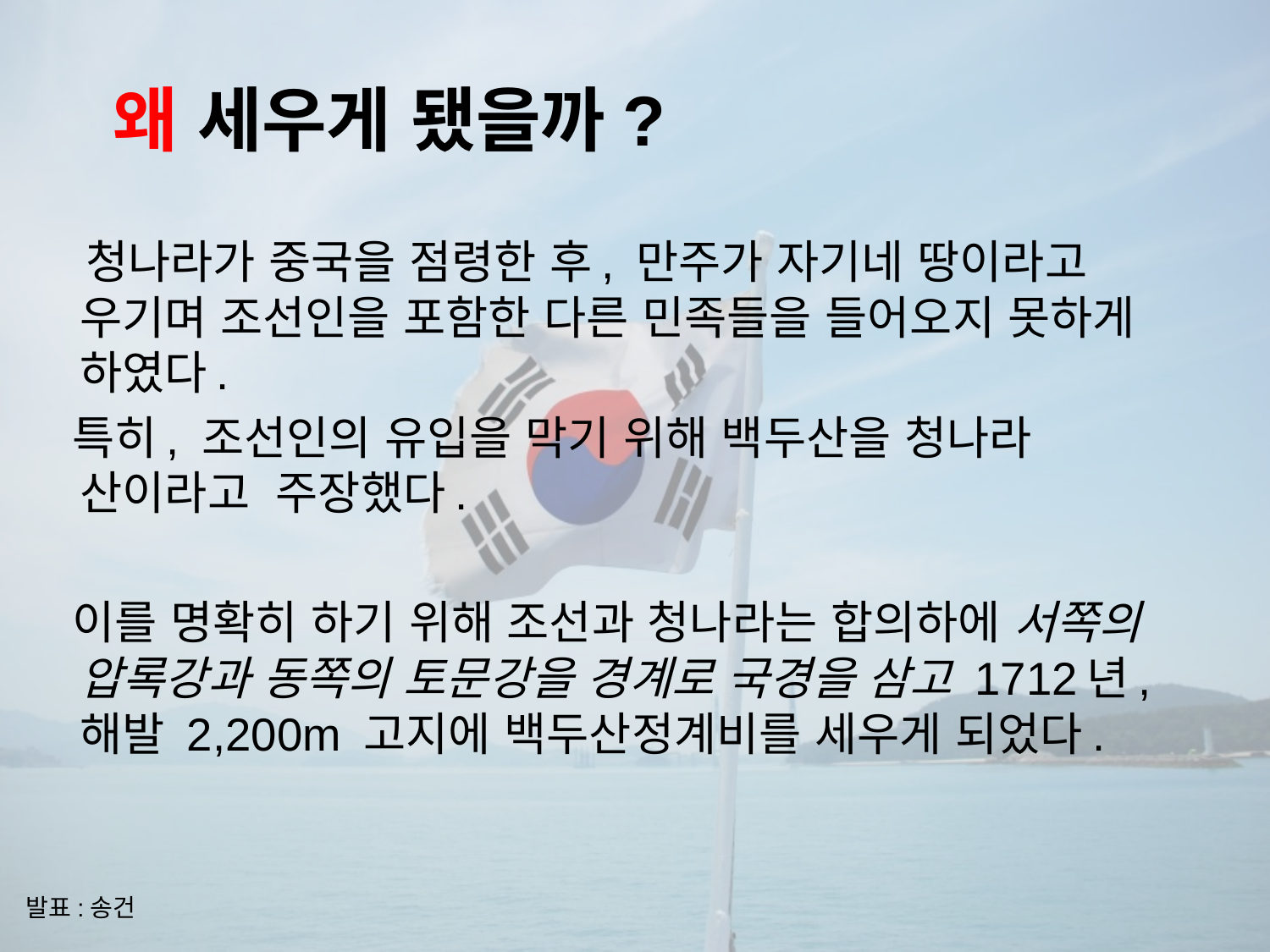

# 왜 세우게 됐을까?
   청나라가 중국을 점령한 후, 만주가 자기네 땅이라고 우기며 조선인을 포함한 다른 민족들을 들어오지 못하게 하였다.
  특히, 조선인의 유입을 막기 위해 백두산을 청나라 산이라고  주장했다.

  이를 명확히 하기 위해 조선과 청나라는 합의하에 서쪽의 압록강과 동쪽의 토문강을 경계로 국경을 삼고 1712년, 해발 2,200m 고지에 백두산정계비를 세우게 되었다.

발표:송건